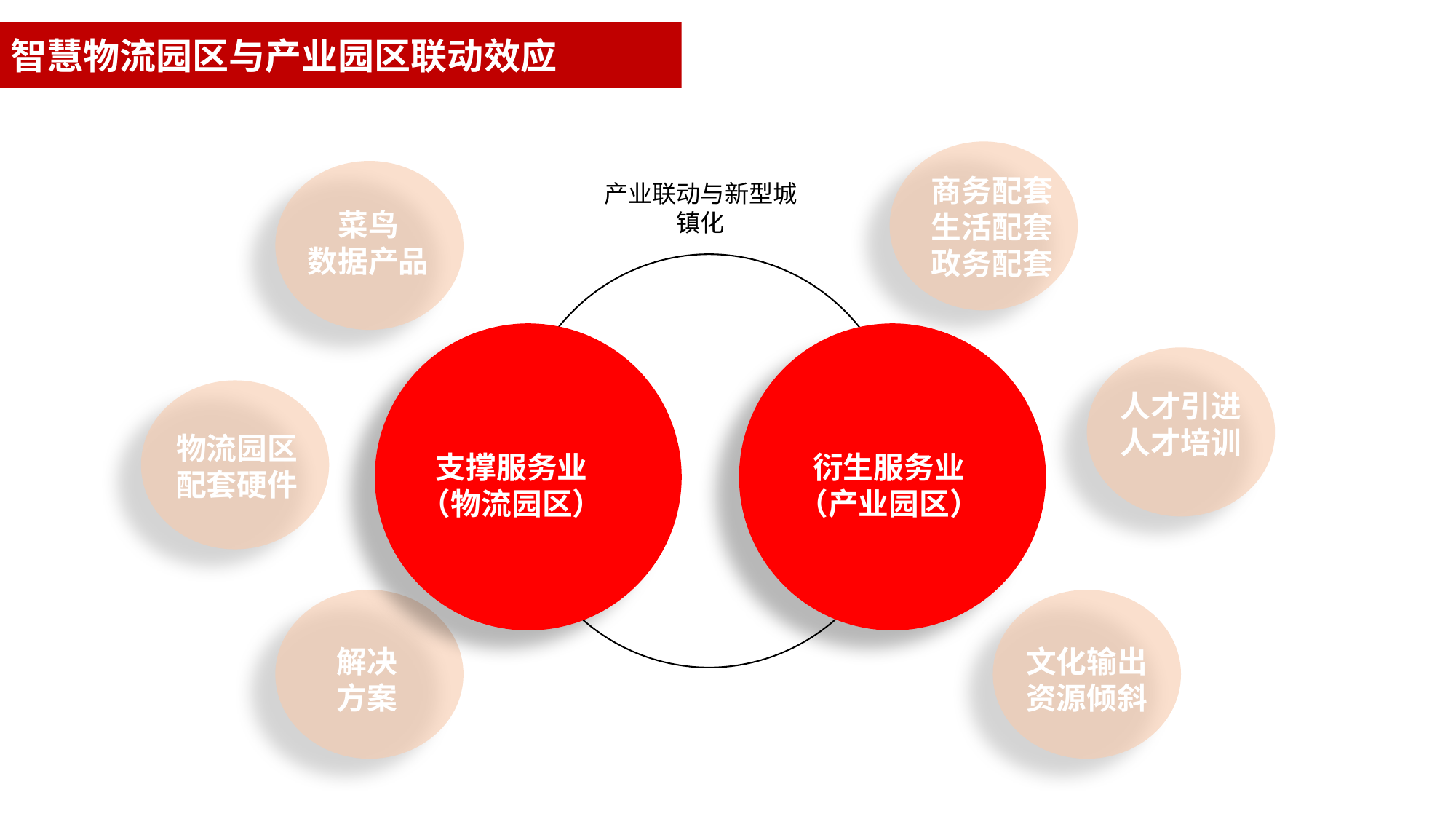

智慧物流园区与产业园区联动效应

商务配套
生活配套
政务配套
产业联动与新型城镇化
菜鸟
数据产品

人才引进
人才培训

物流园区
配套硬件
支撑服务业
（物流园区）
衍生服务业
（产业园区）

解决
方案
文化输出
资源倾斜